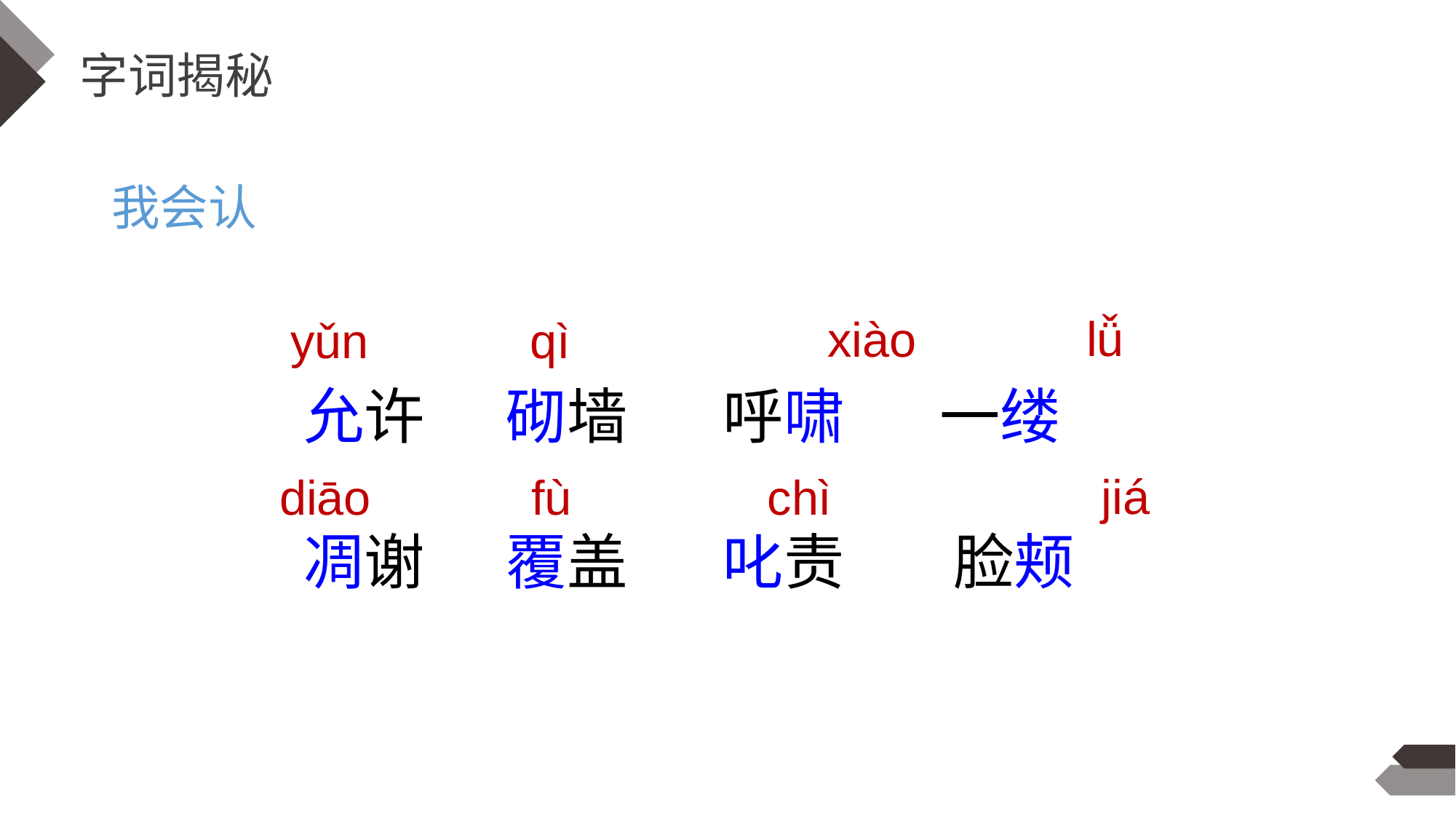

字词揭秘
我会认
 lǚ

 xiào

 qì

 yǔn
 允许      砌墙       呼啸       一缕

 凋谢      覆盖       叱责        脸颊

 jiá

 fù

diāo
chì